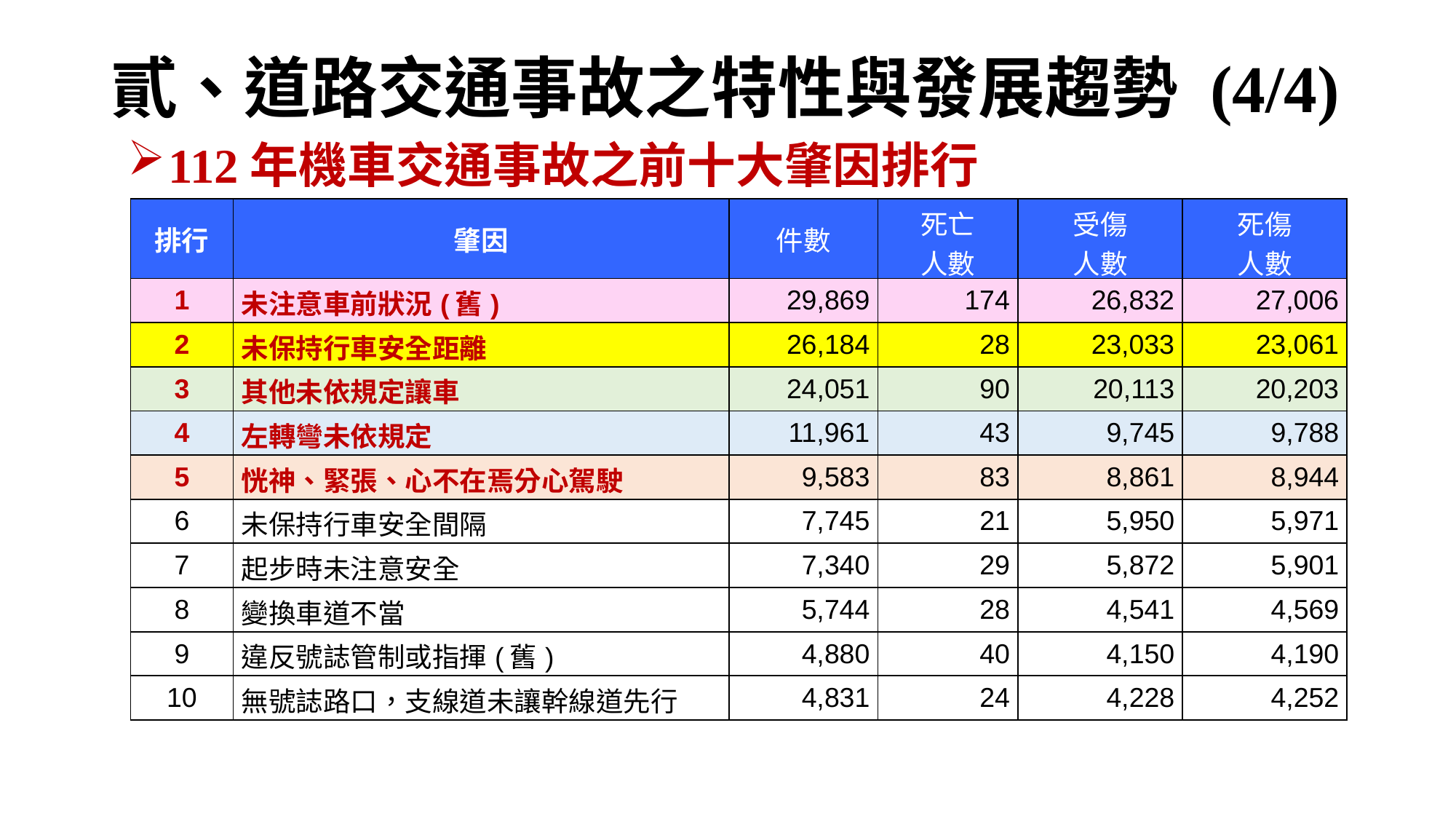

# 貳、道路交通事故之特性與發展趨勢 (4/4)
112年機車交通事故之前十大肇因排行
| 排行 | 肇因 | 件數 | 死亡 人數 | 受傷 人數 | 死傷 人數 |
| --- | --- | --- | --- | --- | --- |
| 1 | 未注意車前狀況(舊) | 29,869 | 174 | 26,832 | 27,006 |
| 2 | 未保持行車安全距離 | 26,184 | 28 | 23,033 | 23,061 |
| 3 | 其他未依規定讓車 | 24,051 | 90 | 20,113 | 20,203 |
| 4 | 左轉彎未依規定 | 11,961 | 43 | 9,745 | 9,788 |
| 5 | 恍神、緊張、心不在焉分心駕駛 | 9,583 | 83 | 8,861 | 8,944 |
| 6 | 未保持行車安全間隔 | 7,745 | 21 | 5,950 | 5,971 |
| 7 | 起步時未注意安全 | 7,340 | 29 | 5,872 | 5,901 |
| 8 | 變換車道不當 | 5,744 | 28 | 4,541 | 4,569 |
| 9 | 違反號誌管制或指揮(舊) | 4,880 | 40 | 4,150 | 4,190 |
| 10 | 無號誌路口，支線道未讓幹線道先行 | 4,831 | 24 | 4,228 | 4,252 |